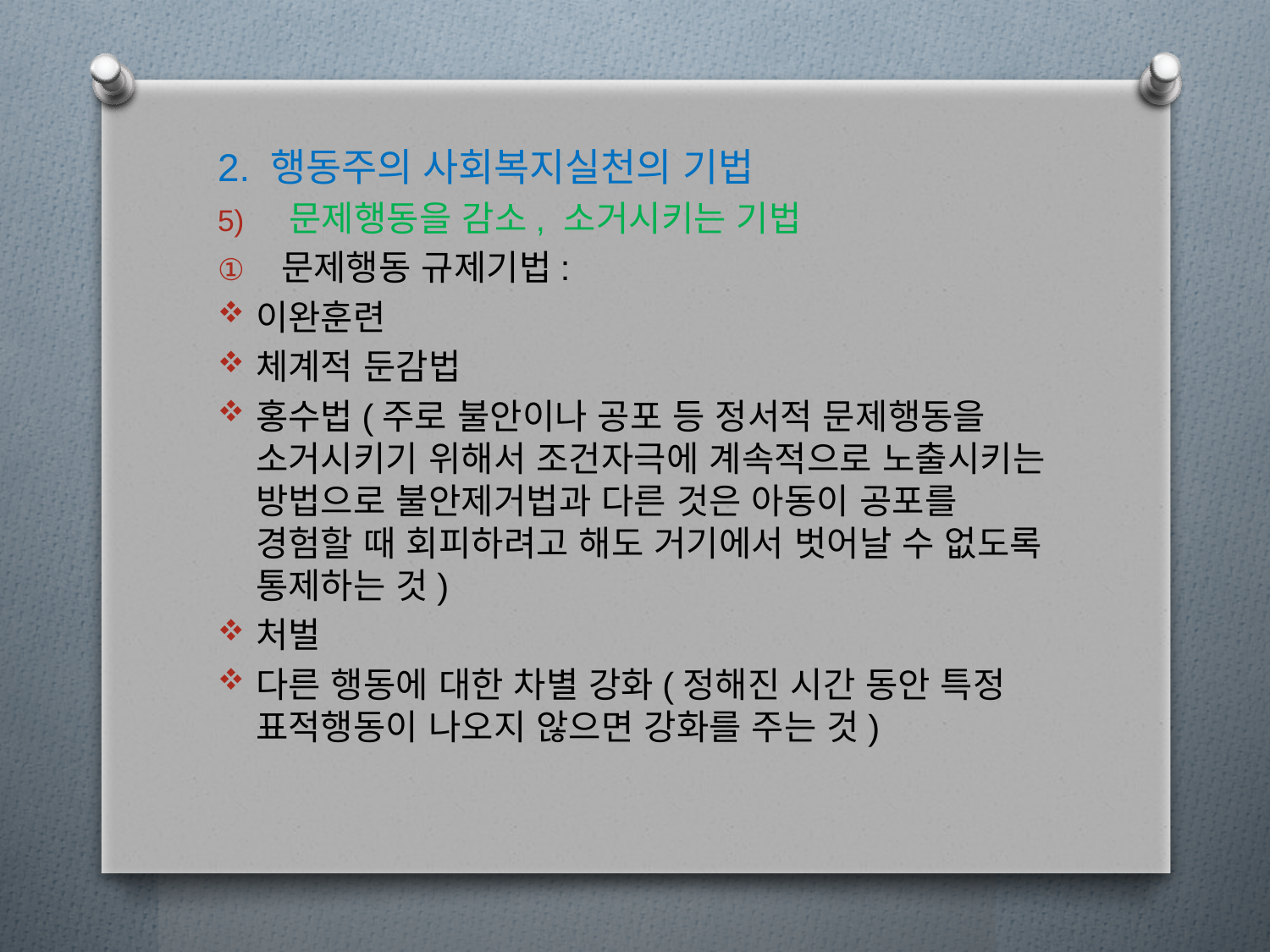

2. 행동주의 사회복지실천의 기법
문제행동을 감소, 소거시키는 기법
문제행동 규제기법:
이완훈련
체계적 둔감법
홍수법(주로 불안이나 공포 등 정서적 문제행동을 소거시키기 위해서 조건자극에 계속적으로 노출시키는 방법으로 불안제거법과 다른 것은 아동이 공포를 경험할 때 회피하려고 해도 거기에서 벗어날 수 없도록 통제하는 것)
처벌
다른 행동에 대한 차별 강화(정해진 시간 동안 특정 표적행동이 나오지 않으면 강화를 주는 것)